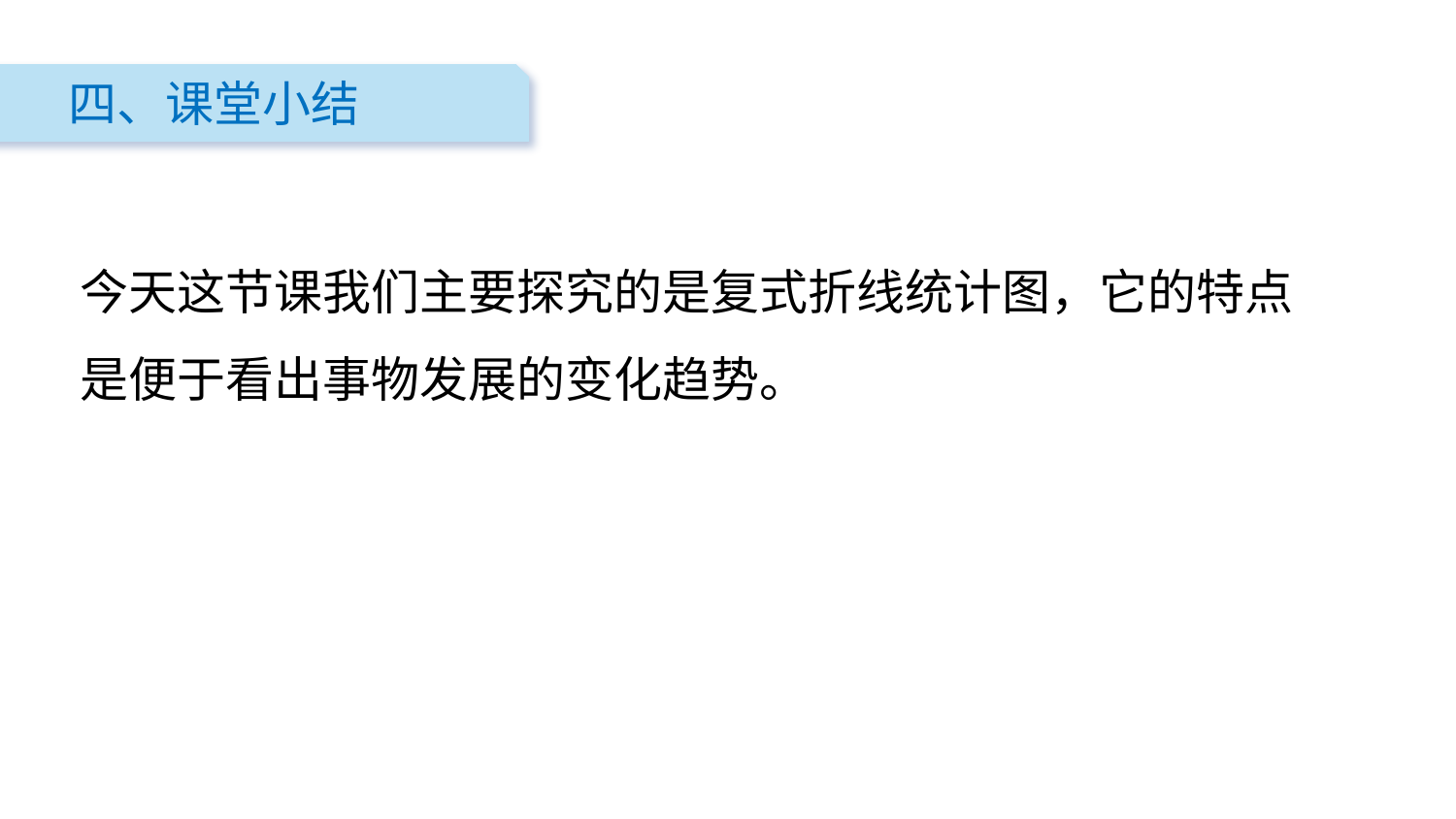

四、课堂小结
今天这节课我们主要探究的是复式折线统计图，它的特点是便于看出事物发展的变化趋势。